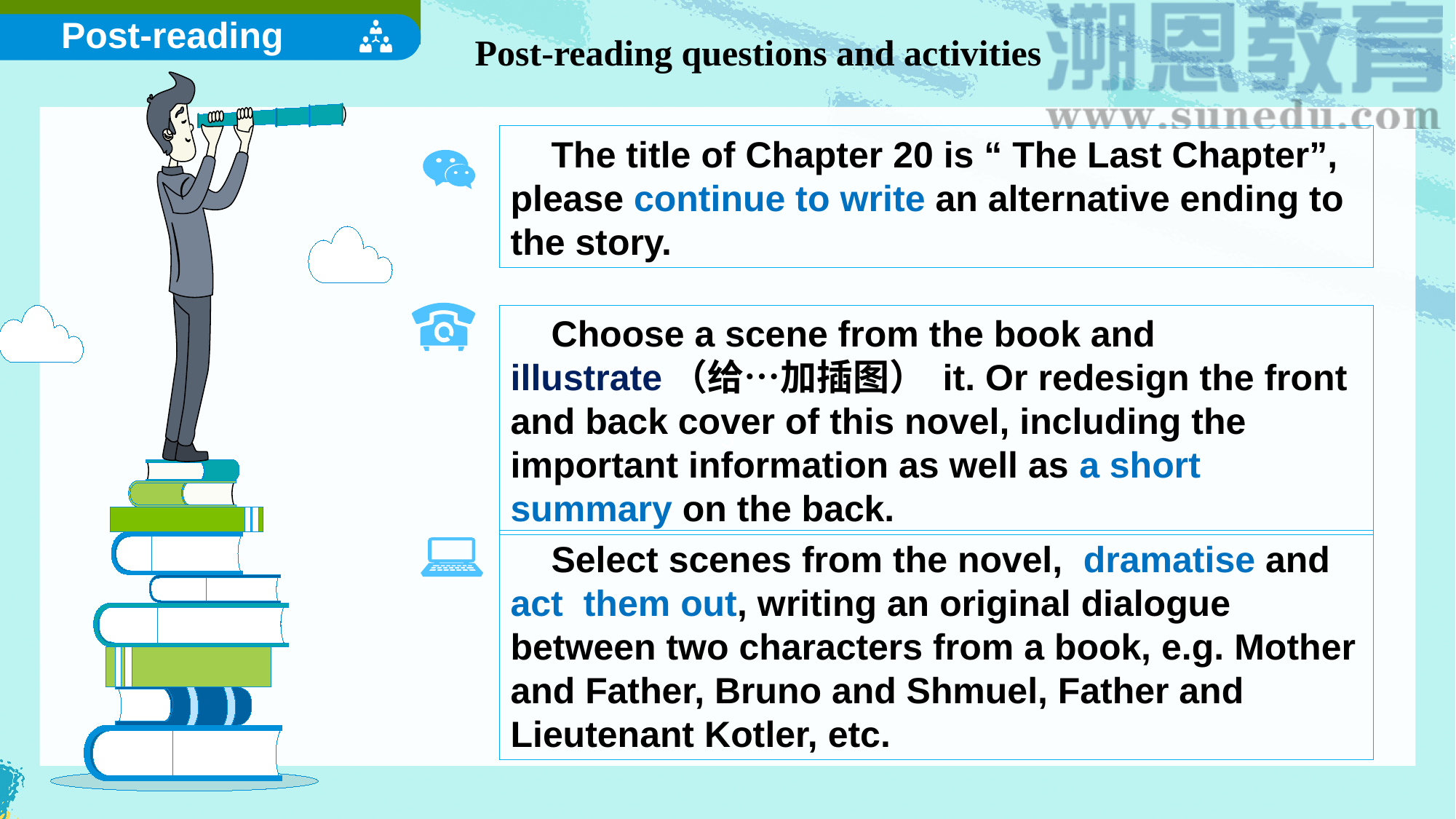

Post-reading

Post-reading questions and activities

    The title of Chapter 20 is “ The Last Chapter”, please continue to write an alternative ending to the story.

    Choose a scene from the book and illustrate（给…加插图） it. Or redesign the front and back cover of this novel, including the important information as well as a short summary on the back.
    Select scenes from the novel,  dramatise and act  them out, writing an original dialogue between two characters from a book, e.g. Mother and Father, Bruno and Shmuel, Father and Lieutenant Kotler, etc.